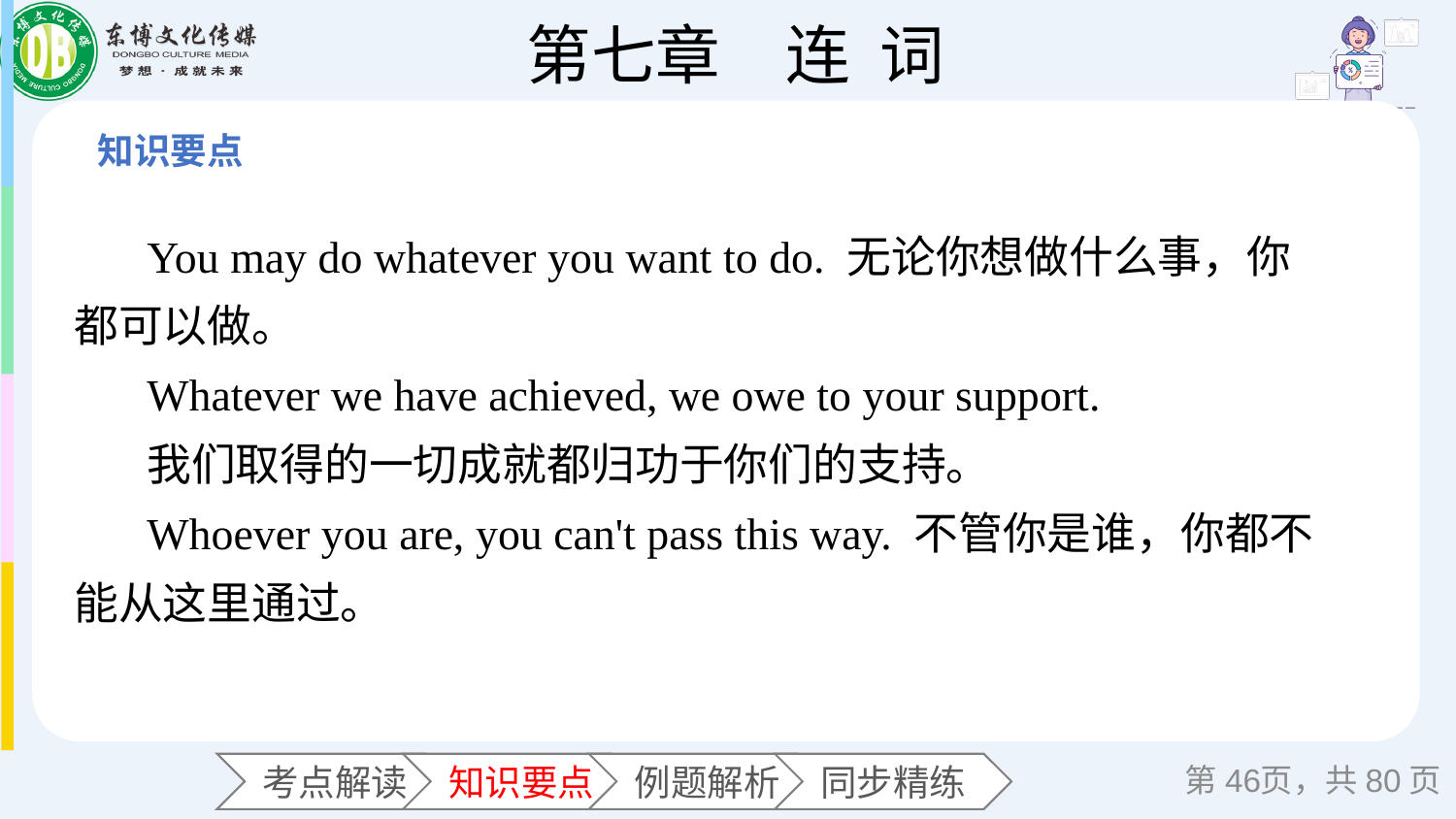

You may do whatever you want to do. 无论你想做什么事，你都可以做。
Whatever we have achieved, we owe to your support.
我们取得的一切成就都归功于你们的支持。
Whoever you are, you can't pass this way. 不管你是谁，你都不能从这里通过。
第46页，共80页